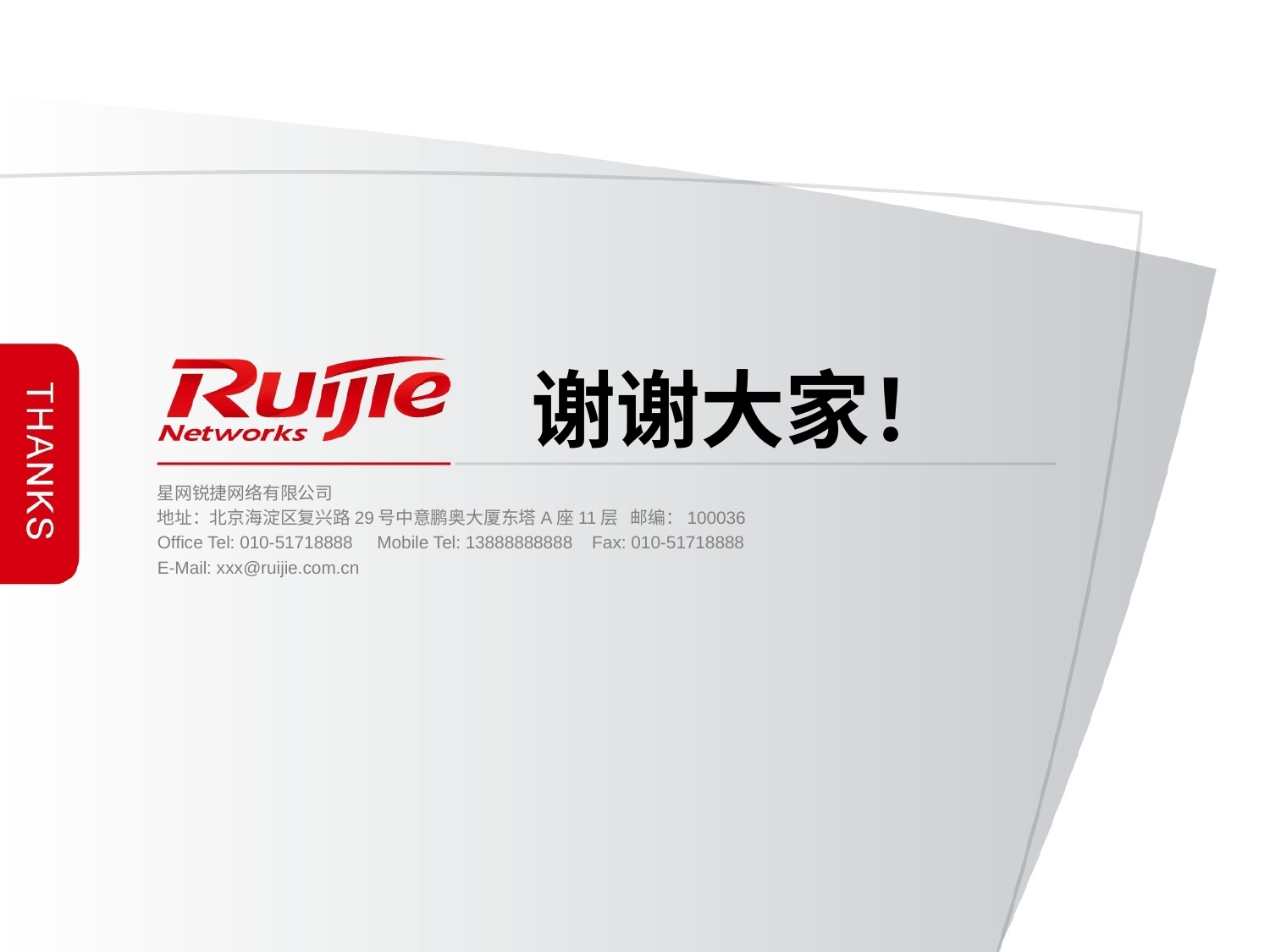

谢谢大家！
星网锐捷网络有限公司
地址：北京海淀区复兴路29号中意鹏奥大厦东塔A座11层   邮编：100036
Office Tel: 010-51718888     Mobile Tel: 13888888888    Fax: 010-51718888
E-Mail: xxx@ruijie.com.cn